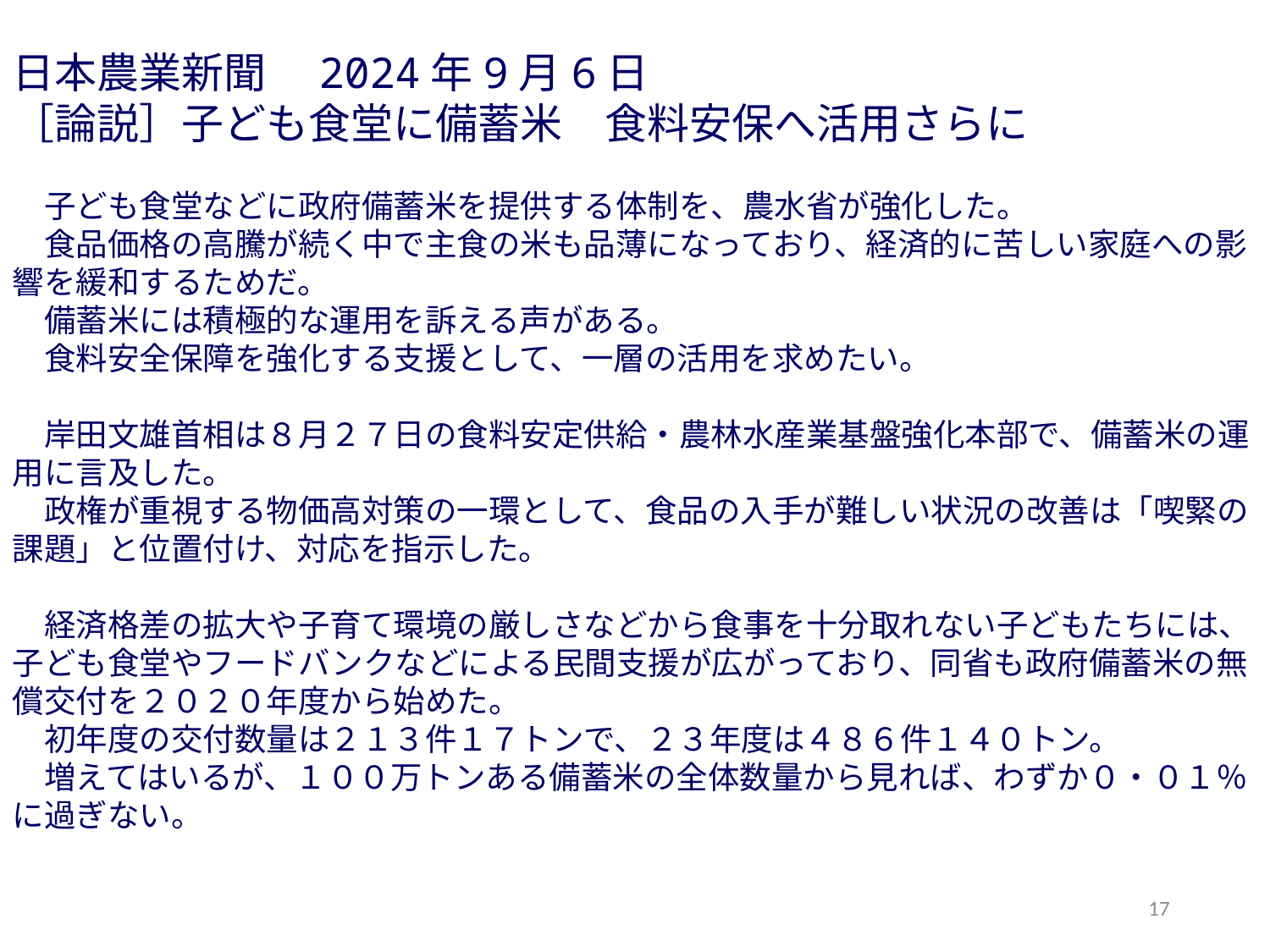

日本農業新聞　2024年9月6日
［論説］子ども食堂に備蓄米　食料安保へ活用さらに

　子ども食堂などに政府備蓄米を提供する体制を、農水省が強化した。
　食品価格の高騰が続く中で主食の米も品薄になっており、経済的に苦しい家庭への影響を緩和するためだ。
　備蓄米には積極的な運用を訴える声がある。
　食料安全保障を強化する支援として、一層の活用を求めたい。

　岸田文雄首相は８月２７日の食料安定供給・農林水産業基盤強化本部で、備蓄米の運用に言及した。
　政権が重視する物価高対策の一環として、食品の入手が難しい状況の改善は「喫緊の課題」と位置付け、対応を指示した。

　経済格差の拡大や子育て環境の厳しさなどから食事を十分取れない子どもたちには、子ども食堂やフードバンクなどによる民間支援が広がっており、同省も政府備蓄米の無償交付を２０２０年度から始めた。
　初年度の交付数量は２１３件１７トンで、２３年度は４８６件１４０トン。
　増えてはいるが、１００万トンある備蓄米の全体数量から見れば、わずか０・０１％に過ぎない。

17